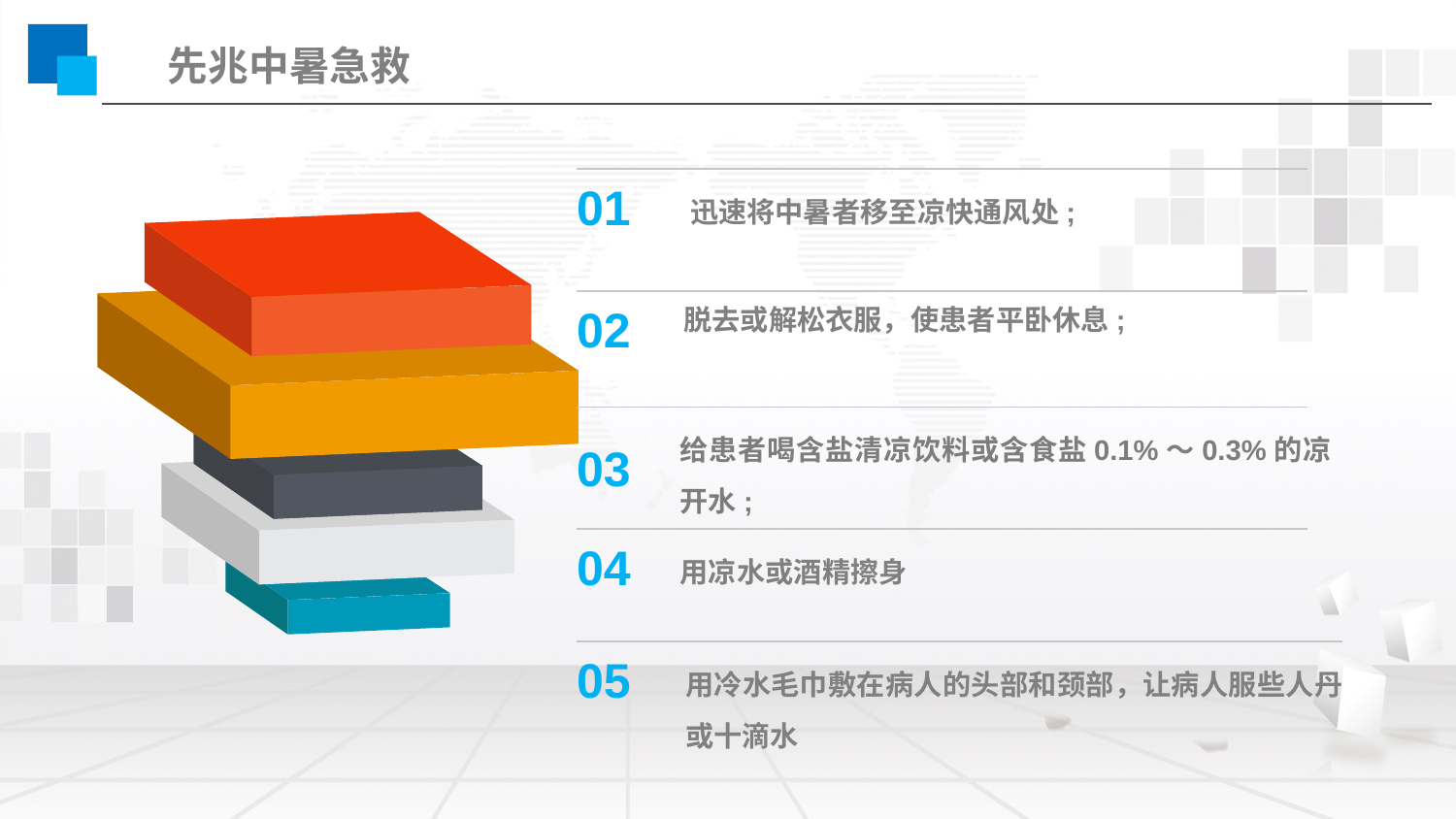

先兆中暑急救
01
迅速将中暑者移至凉快通风处;

脱去或解松衣服，使患者平卧休息;
02
给患者喝含盐清凉饮料或含食盐0.1%～0.3%的凉开水;
03
04
用凉水或酒精擦身
05
用冷水毛巾敷在病人的头部和颈部，让病人服些人丹或十滴水